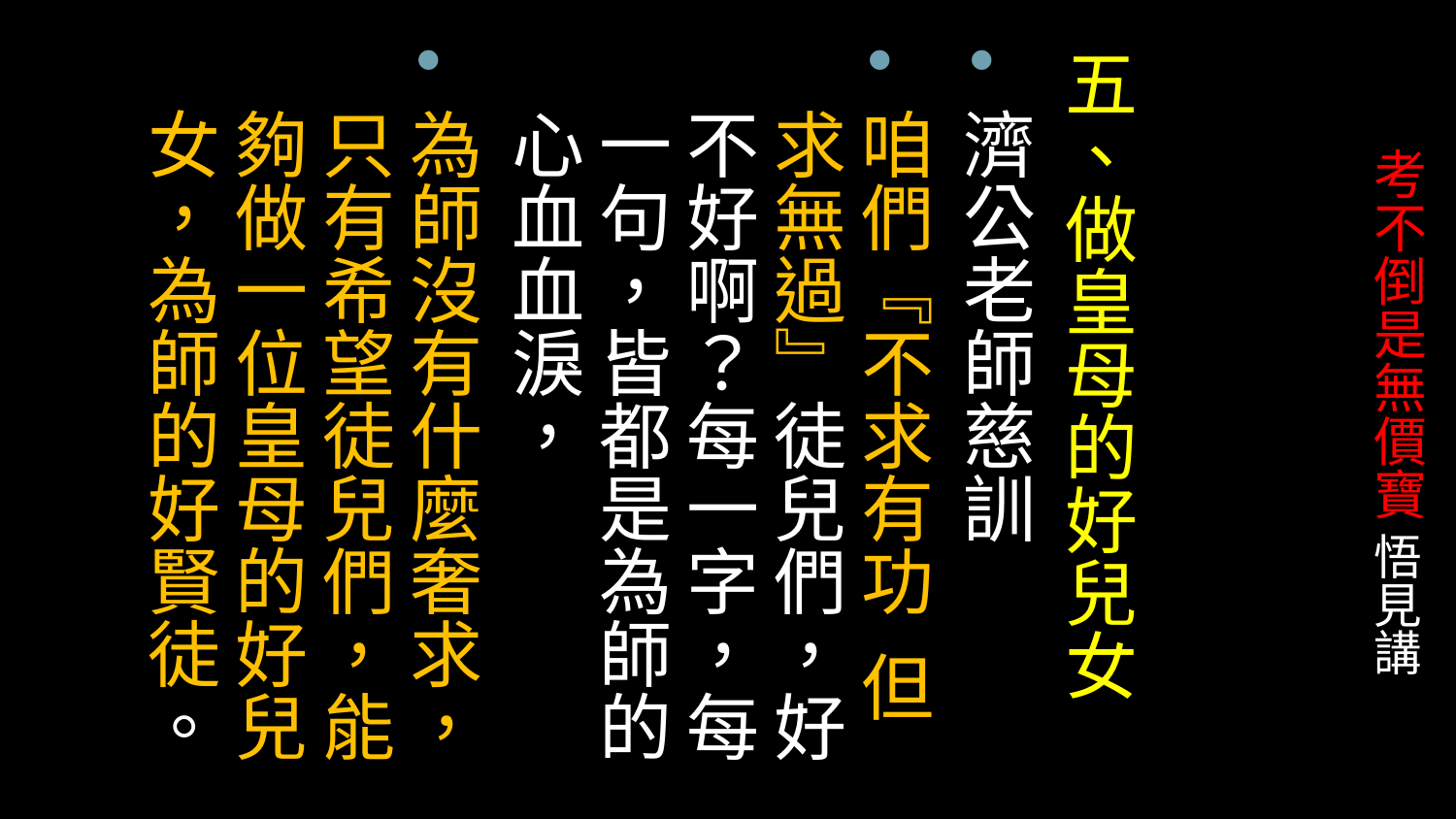

五、做皇母的好兒女
濟公老師慈訓
咱們『不求有功  但求無過』徒兒們，好不好啊？每一字，每一句，皆都是為師的心血血淚，
為師沒有什麼奢求，只有希望徒兒們，能夠做一位皇母的好兒女，為師的好賢徒。

# 考不倒是無價寶 悟見講